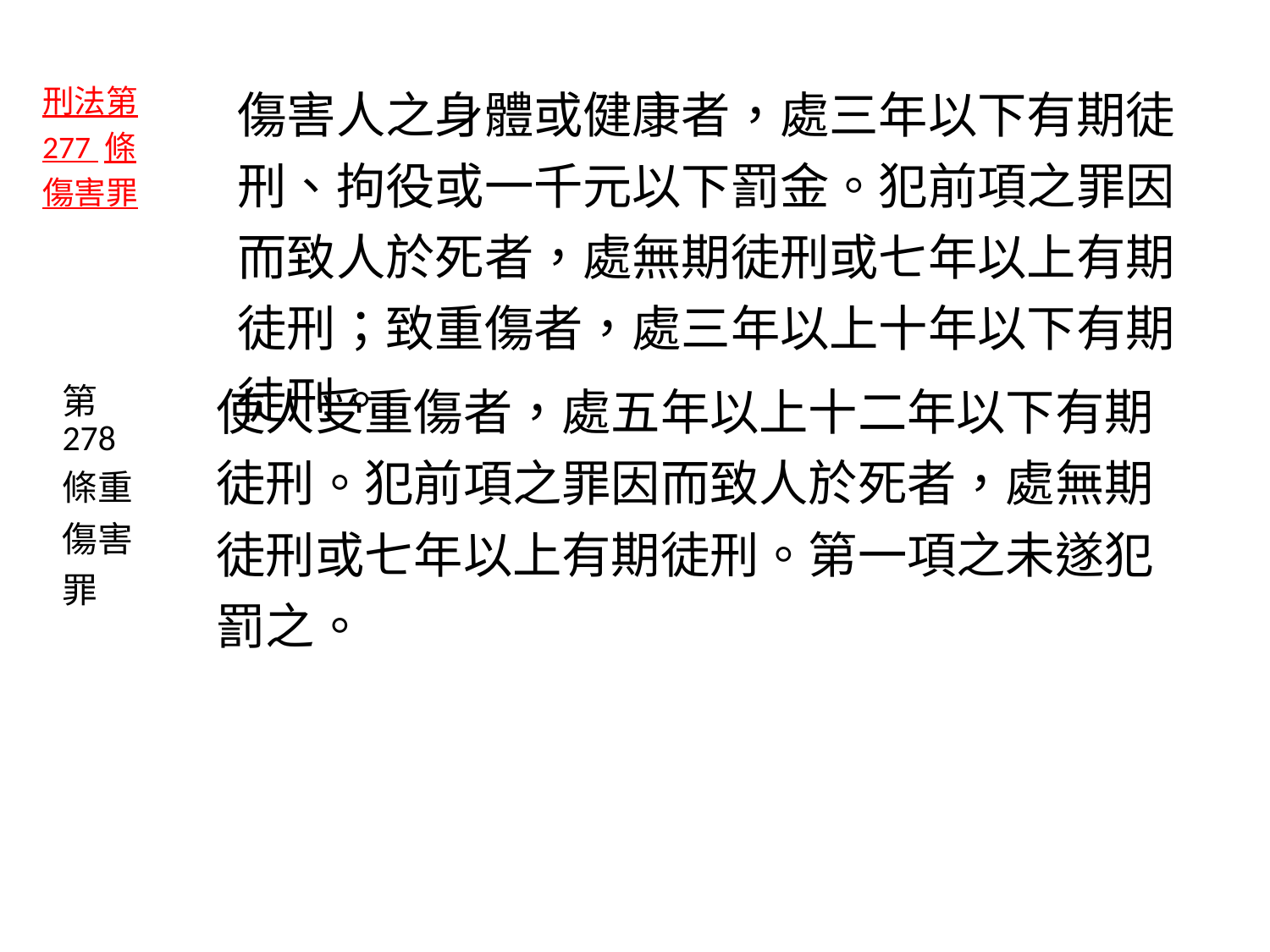

| 刑法第 277 條傷害罪 |  | 傷害人之身體或健康者，處三年以下有期徒刑、拘役或一千元以下罰金。犯前項之罪因而致人於死者，處無期徒刑或七年以上有期徒刑；致重傷者，處三年以上十年以下有期徒刑。 |
| --- | --- | --- |
| 第278 條重傷害罪 |  | 使人受重傷者，處五年以上十二年以下有期徒刑。犯前項之罪因而致人於死者，處無期徒刑或七年以上有期徒刑。第一項之未遂犯罰之。 |
| --- | --- | --- |